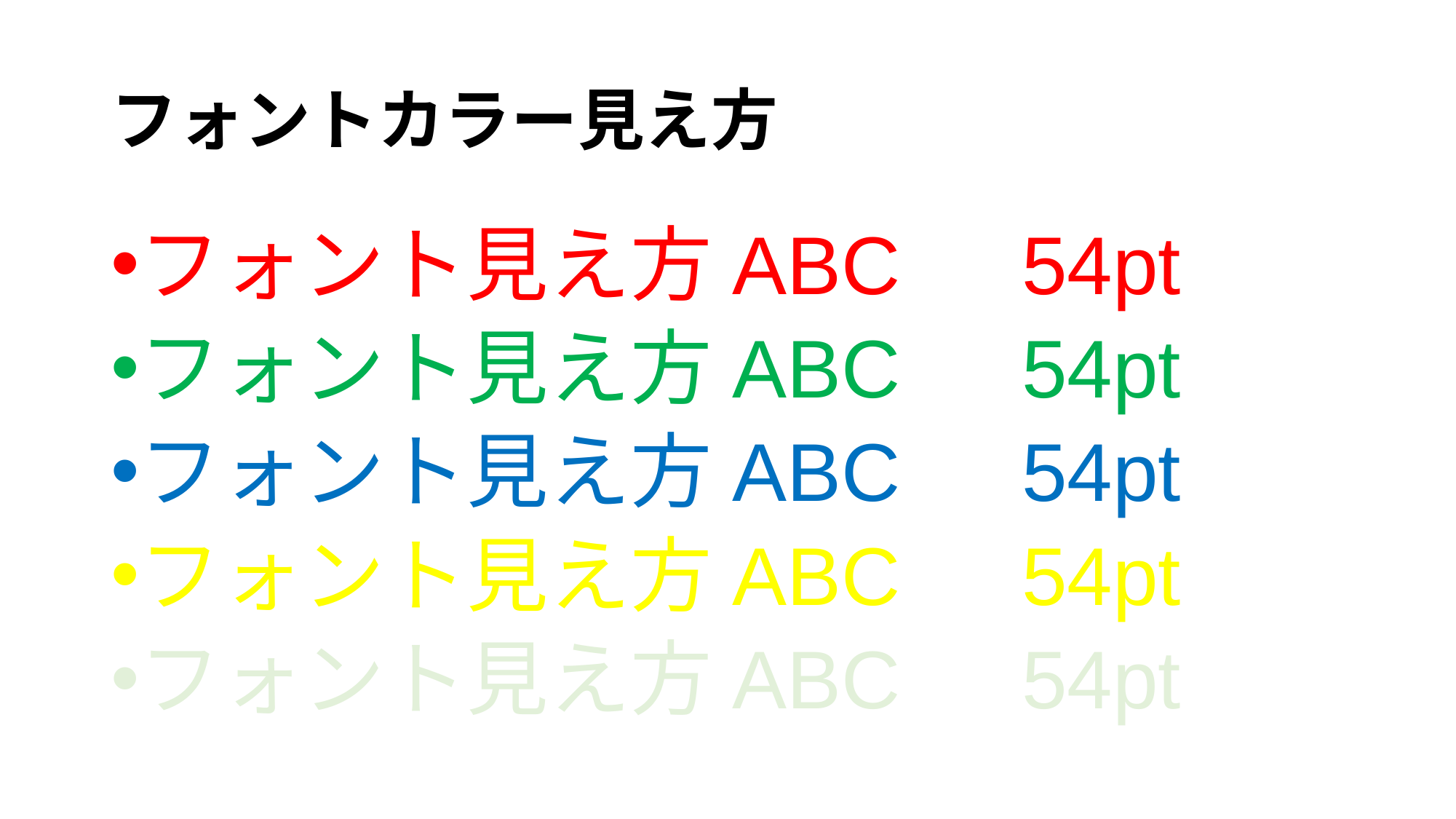

# フォントカラー見え方
フォント見え方ABC　54pt
フォント見え方ABC　54pt
フォント見え方ABC　54pt
フォント見え方ABC　54pt
フォント見え方ABC　54pt